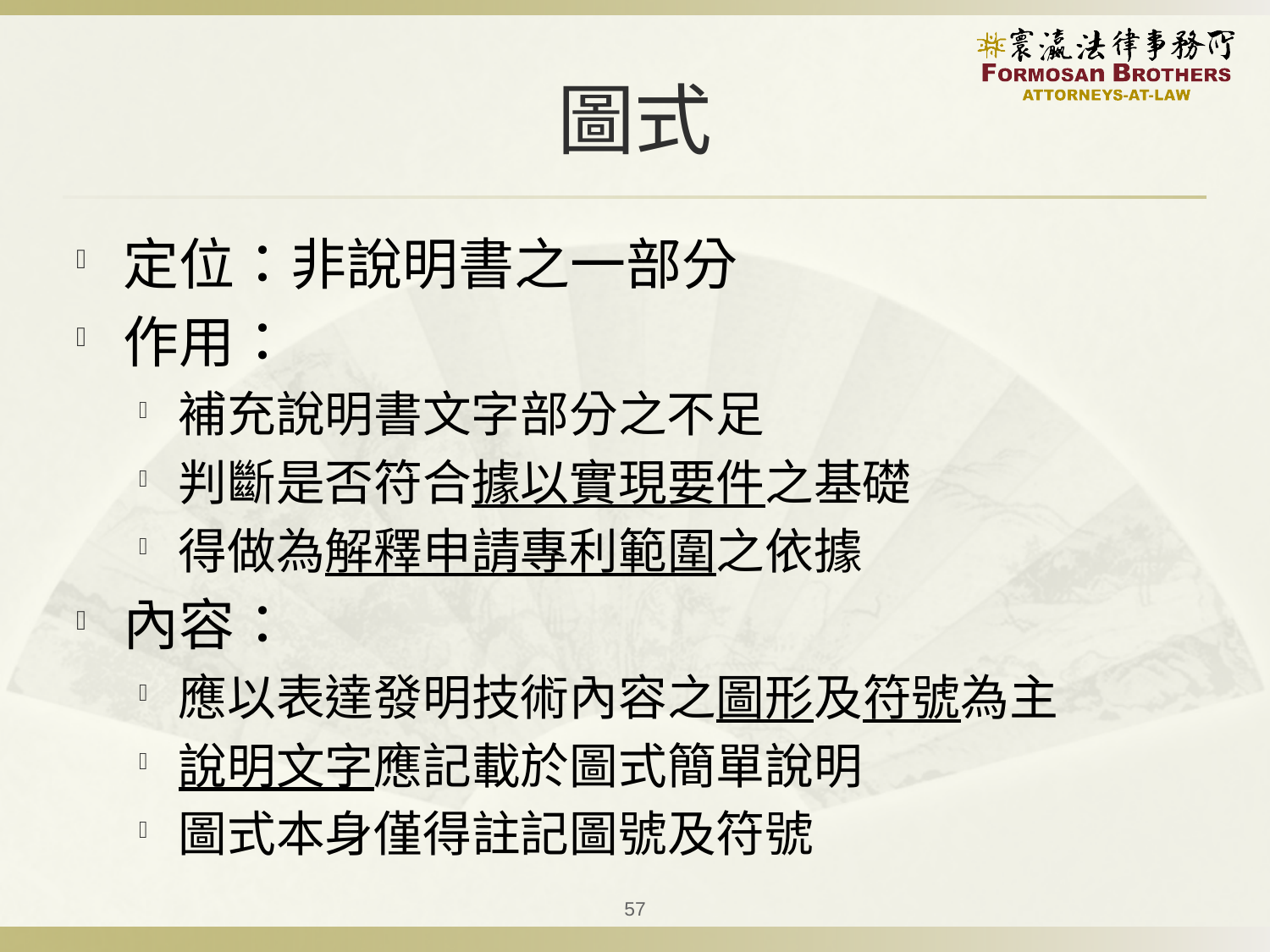

# 圖式
定位：非說明書之一部分
作用：
補充說明書文字部分之不足
判斷是否符合據以實現要件之基礎
得做為解釋申請專利範圍之依據
內容：
應以表達發明技術內容之圖形及符號為主
說明文字應記載於圖式簡單說明
圖式本身僅得註記圖號及符號
57